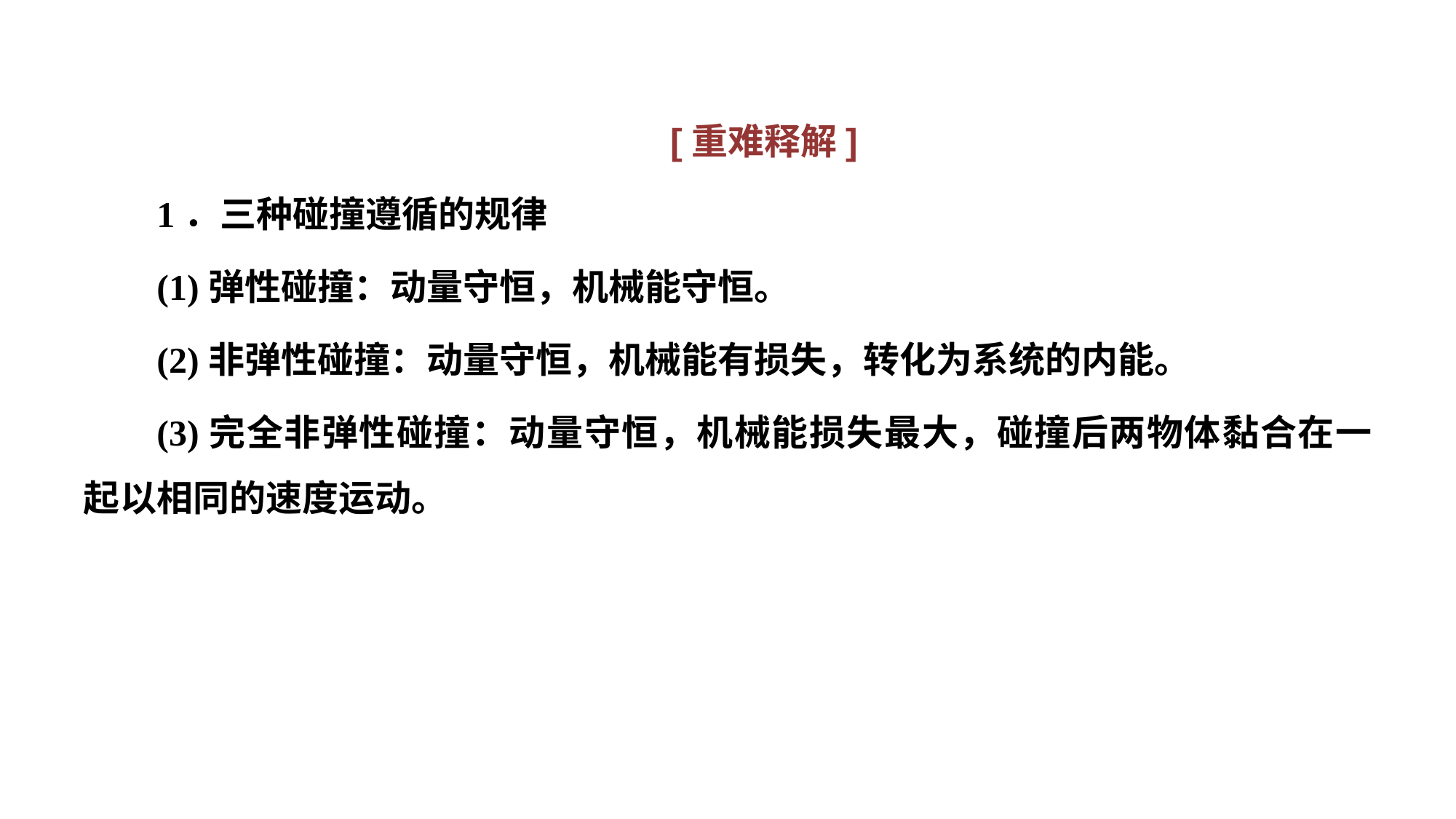

[重难释解]
1．三种碰撞遵循的规律
(1)弹性碰撞：动量守恒，机械能守恒。
(2)非弹性碰撞：动量守恒，机械能有损失，转化为系统的内能。
(3)完全非弹性碰撞：动量守恒，机械能损失最大，碰撞后两物体黏合在一起以相同的速度运动。